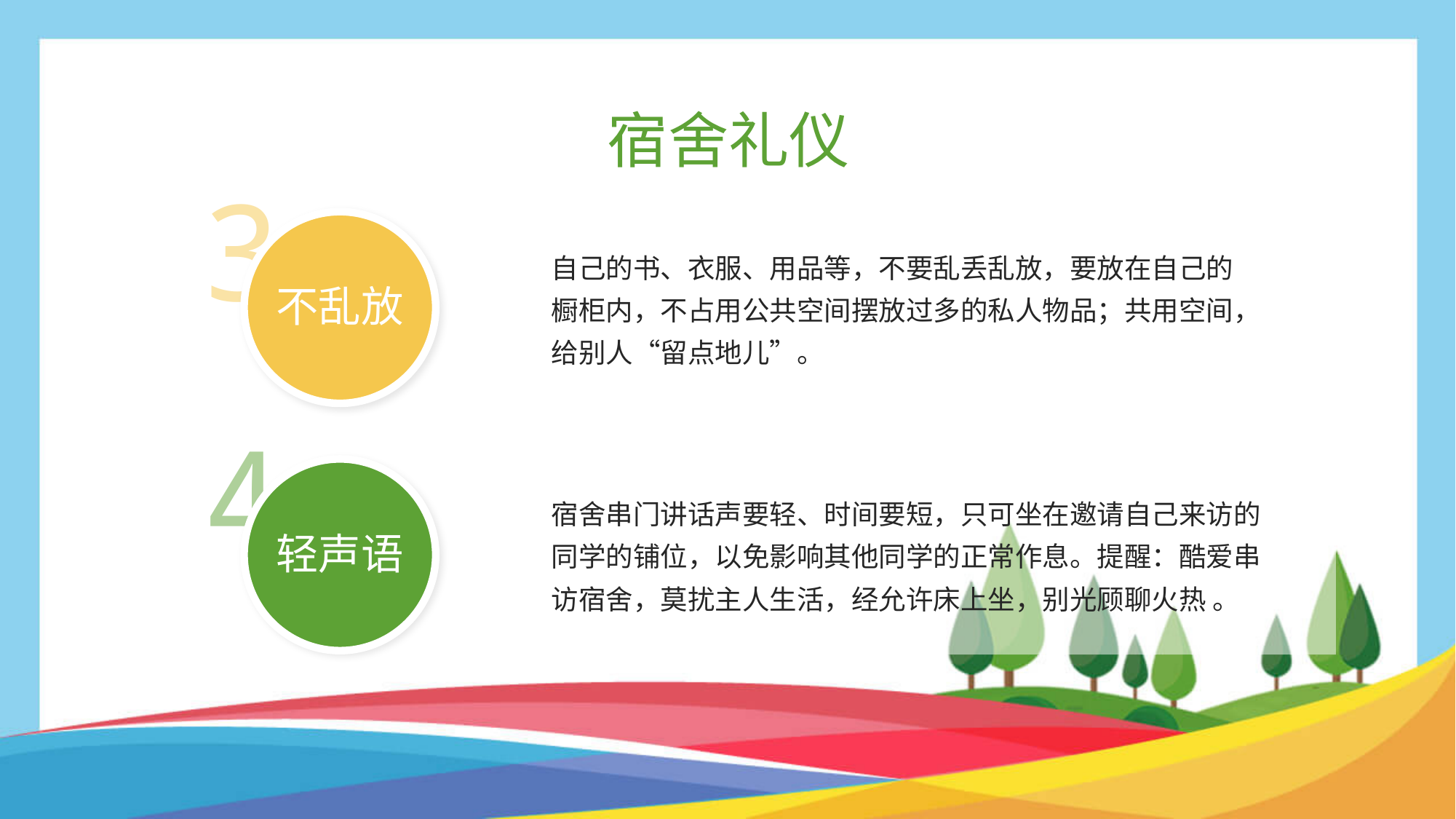

宿舍礼仪
3

自己的书、衣服、用品等，不要乱丢乱放，要放在自己的橱柜内，不占用公共空间摆放过多的私人物品；共用空间，给别人“留点地儿”。
不乱放
4

宿舍串门讲话声要轻、时间要短，只可坐在邀请自己来访的同学的铺位，以免影响其他同学的正常作息。提醒：酷爱串访宿舍，莫扰主人生活，经允许床上坐，别光顾聊火热 。
轻声语